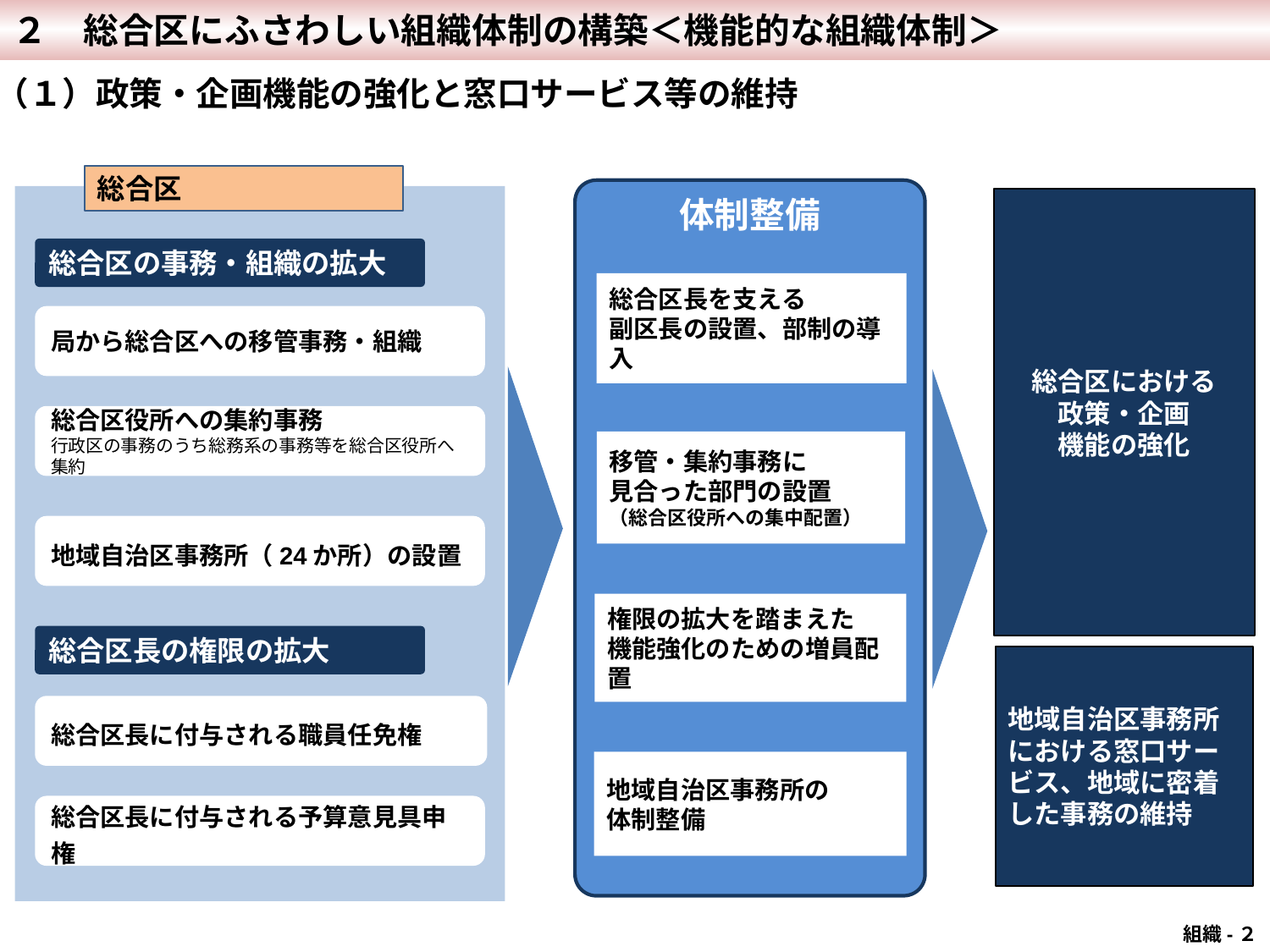

２　総合区にふさわしい組織体制の構築＜機能的な組織体制＞
（１）政策・企画機能の強化と窓口サービス等の維持
総合区
体制整備

総合区における
政策・企画
機能の強化
総合区の事務・組織の拡大
総合区長を支える
副区長の設置、部制の導入
局から総合区への移管事務・組織

総合区役所への集約事務
行政区の事務のうち総務系の事務等を総合区役所へ集約
移管・集約事務に
見合った部門の設置
（総合区役所への集中配置）

地域自治区事務所（24か所）の設置
権限の拡大を踏まえた
機能強化のための増員配置
総合区長の権限の拡大
地域自治区事務所における窓口サービス、地域に密着した事務の維持
総合区長に付与される職員任免権
地域自治区事務所の
体制整備
総合区長に付与される予算意見具申権
 組織-２